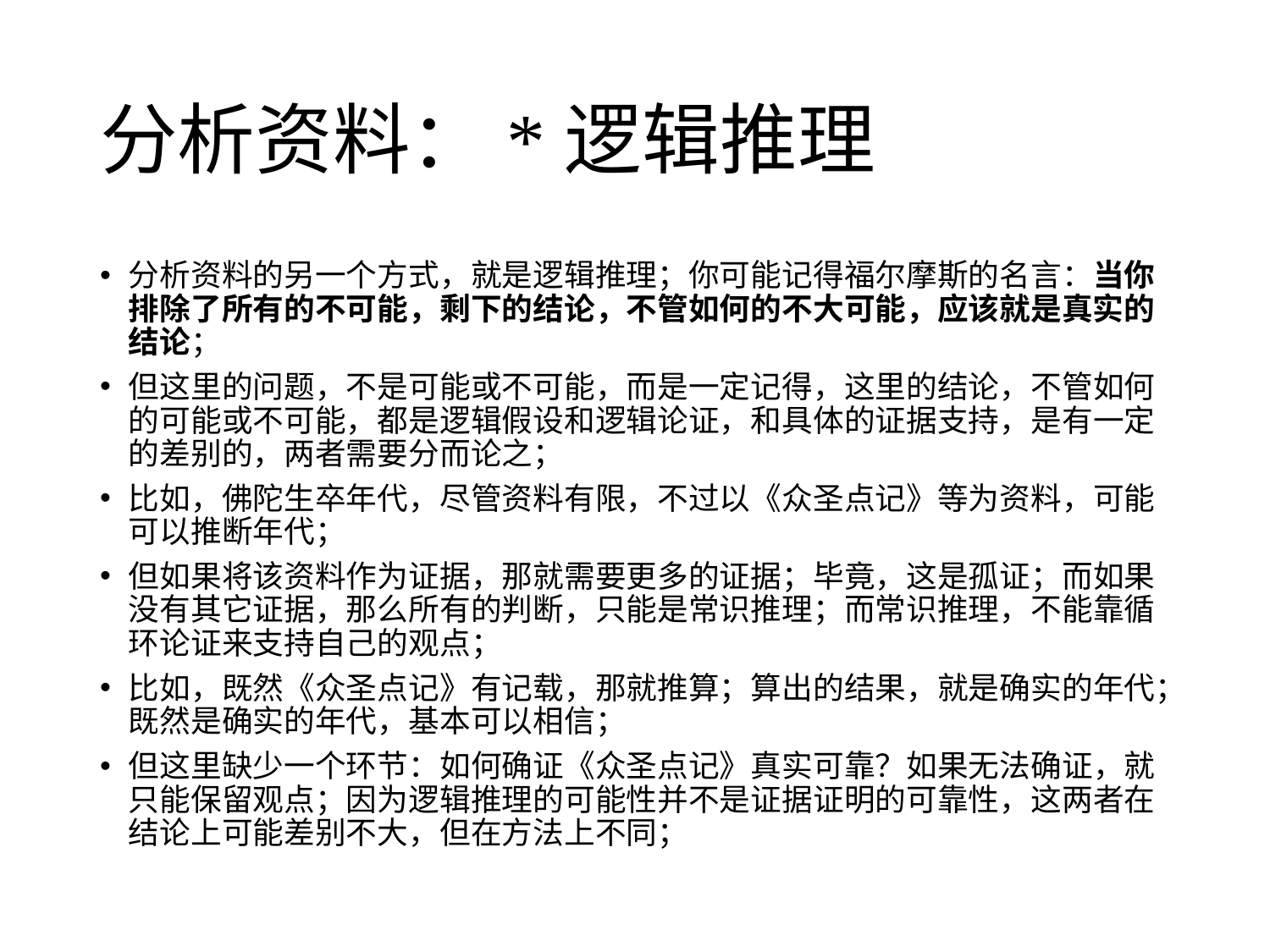

# 分析资料：*逻辑推理
分析资料的另一个方式，就是逻辑推理；你可能记得福尔摩斯的名言：当你排除了所有的不可能，剩下的结论，不管如何的不大可能，应该就是真实的结论；
但这里的问题，不是可能或不可能，而是一定记得，这里的结论，不管如何的可能或不可能，都是逻辑假设和逻辑论证，和具体的证据支持，是有一定的差别的，两者需要分而论之；
比如，佛陀生卒年代，尽管资料有限，不过以《众圣点记》等为资料，可能可以推断年代；
但如果将该资料作为证据，那就需要更多的证据；毕竟，这是孤证；而如果没有其它证据，那么所有的判断，只能是常识推理；而常识推理，不能靠循环论证来支持自己的观点；
比如，既然《众圣点记》有记载，那就推算；算出的结果，就是确实的年代；既然是确实的年代，基本可以相信；
但这里缺少一个环节：如何确证《众圣点记》真实可靠？如果无法确证，就只能保留观点；因为逻辑推理的可能性并不是证据证明的可靠性，这两者在结论上可能差别不大，但在方法上不同；